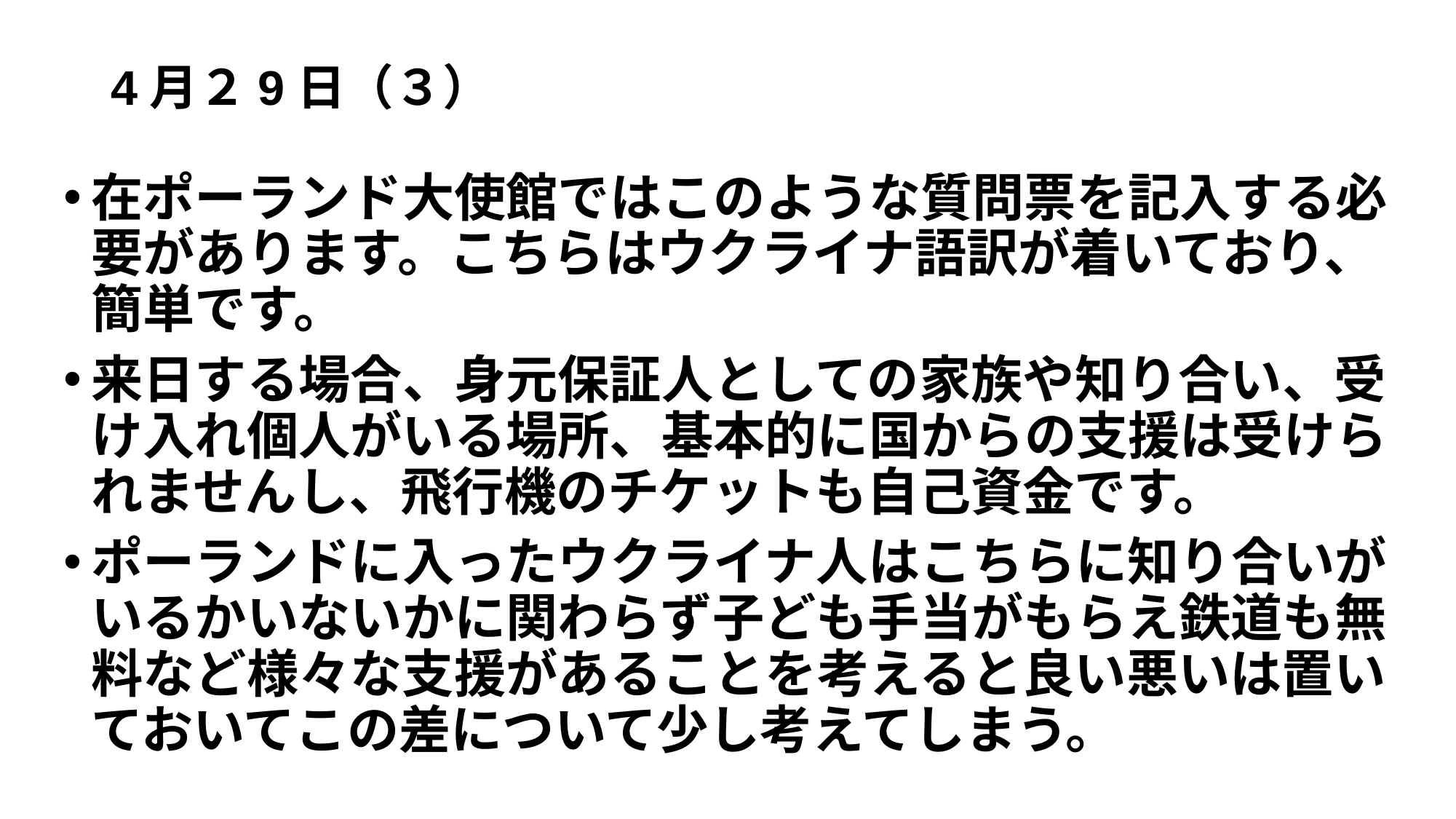

# 4月２9日（３）
在ポーランド大使館ではこのような質問票を記入する必要があります。こちらはウクライナ語訳が着いており、簡単です。
来日する場合、身元保証人としての家族や知り合い、受け入れ個人がいる場所、基本的に国からの支援は受けられませんし、飛行機のチケットも自己資金です。
ポーランドに入ったウクライナ人はこちらに知り合いがいるかいないかに関わらず子ども手当がもらえ鉄道も無料など様々な支援があることを考えると良い悪いは置いておいてこの差について少し考えてしまう。